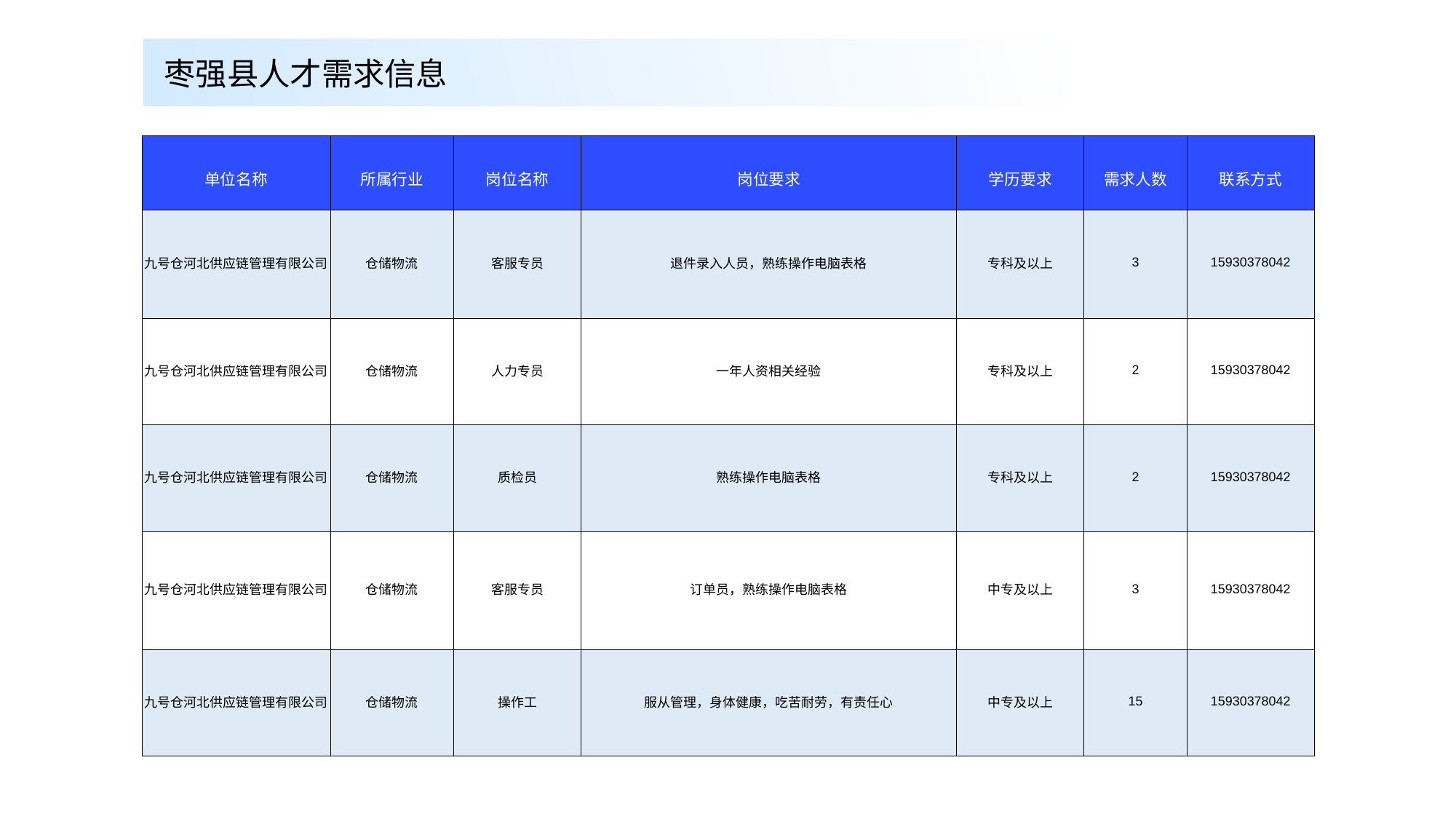

枣强县人才需求信息
| 单位名称 | 所属行业 | 岗位名称 | 岗位要求 | 学历要求 | 需求人数 | 联系方式 |
| --- | --- | --- | --- | --- | --- | --- |
| 九号仓河北供应链管理有限公司 | 仓储物流 | 客服专员 | 退件录入人员，熟练操作电脑表格 | 专科及以上 | 3 | 15930378042 |
| 九号仓河北供应链管理有限公司 | 仓储物流 | 人力专员 | 一年人资相关经验 | 专科及以上 | 2 | 15930378042 |
| 九号仓河北供应链管理有限公司 | 仓储物流 | 质检员 | 熟练操作电脑表格 | 专科及以上 | 2 | 15930378042 |
| 九号仓河北供应链管理有限公司 | 仓储物流 | 客服专员 | 订单员，熟练操作电脑表格 | 中专及以上 | 3 | 15930378042 |
| 九号仓河北供应链管理有限公司 | 仓储物流 | 操作工 | 服从管理，身体健康，吃苦耐劳，有责任心 | 中专及以上 | 15 | 15930378042 |
18